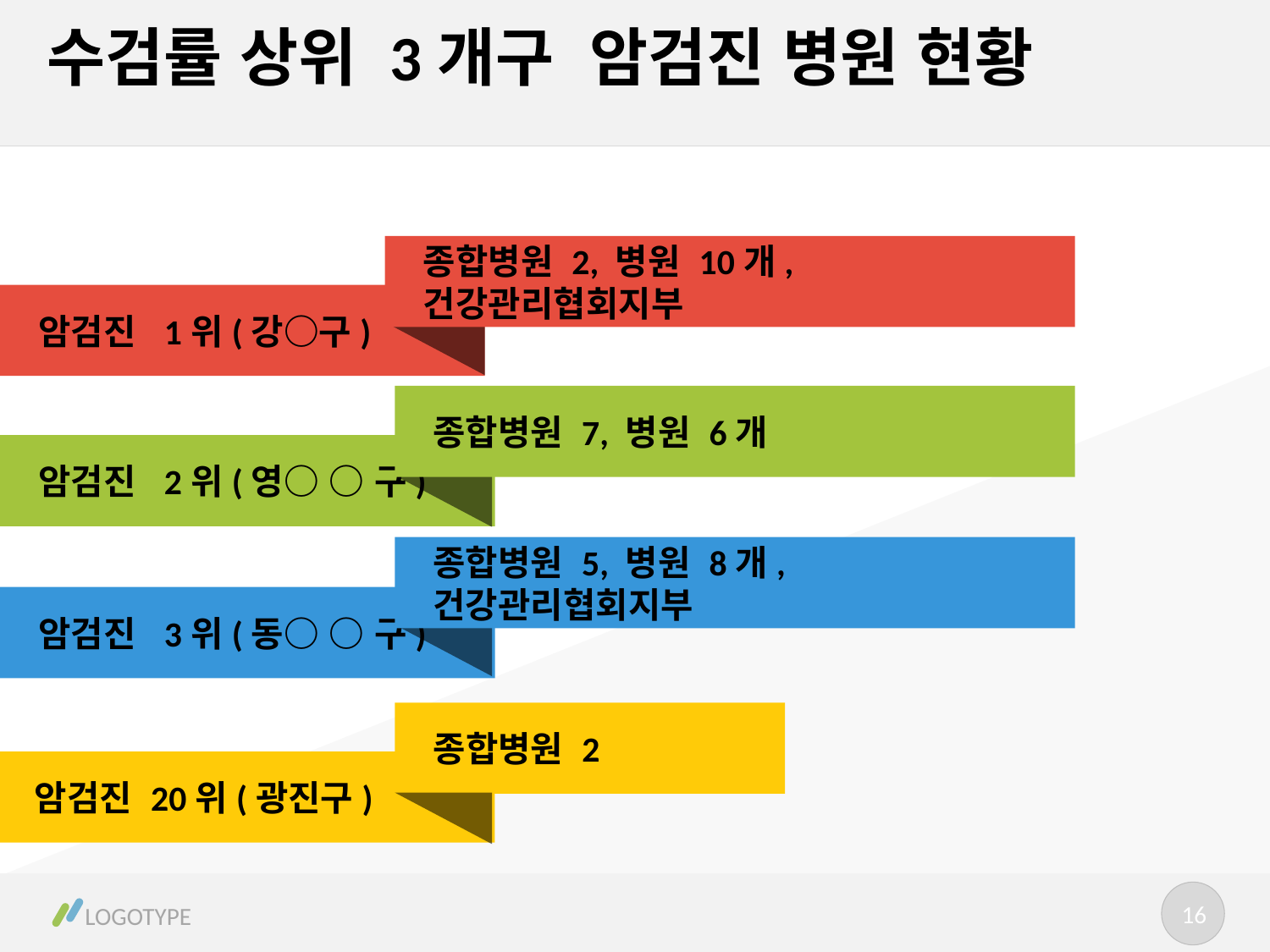

# 수검률 상위 3개구  암검진 병원 현황
종합병원 2, 병원 10개, 건강관리협회지부
암검진  1위(강○구)

종합병원 7, 병원 6개
암검진  2위(영○ ○ 구)

종합병원 5, 병원 8개, 건강관리협회지부
암검진  3위(동○ ○ 구)

종합병원 2
암검진 20위(광진구)
16